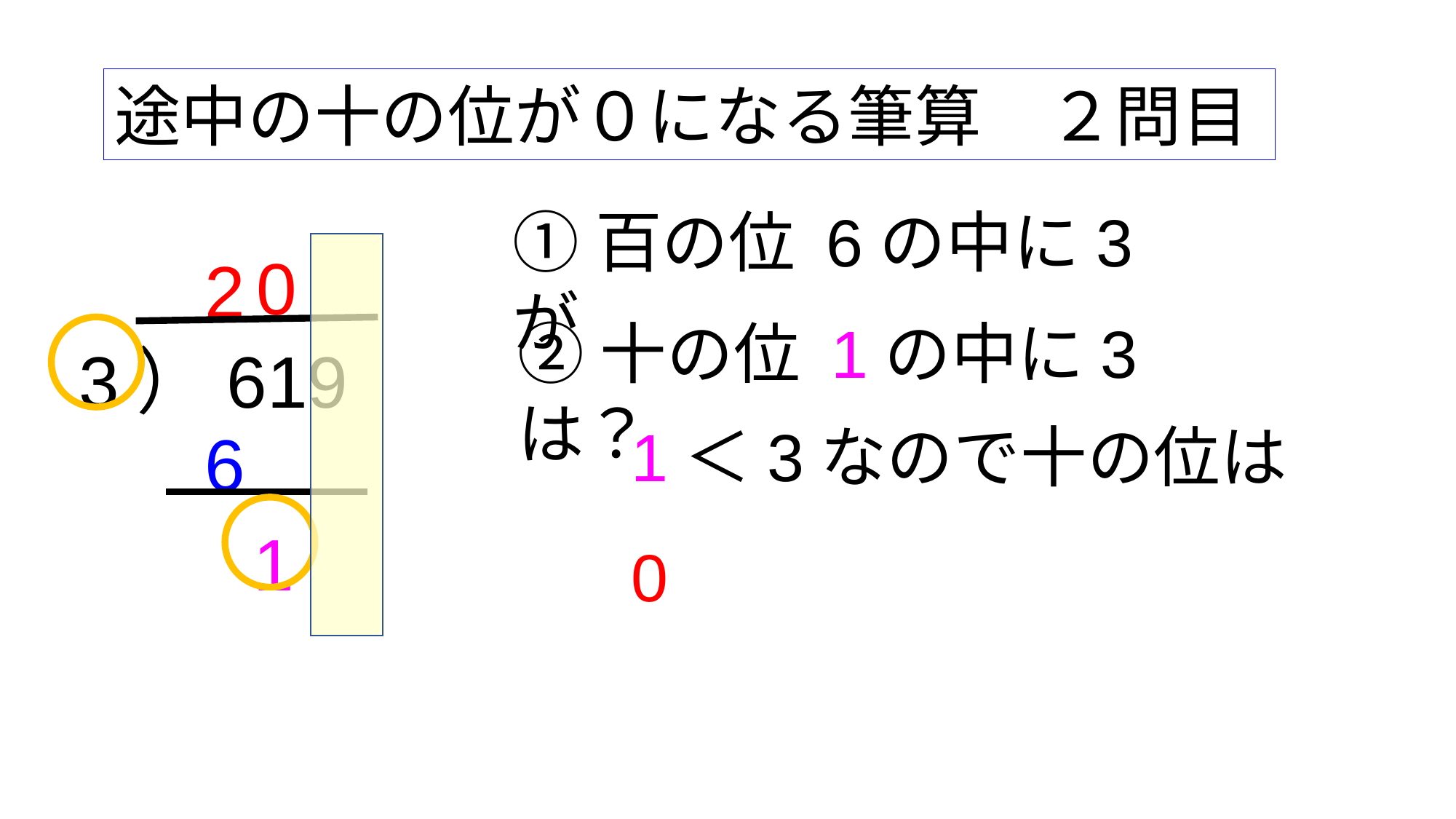

途中の十の位が０になる筆算　２問目
0
①百の位 6の中に3が
2

3）619
②十の位 1の中に3は？

6
1＜3なので十の位は 0
1